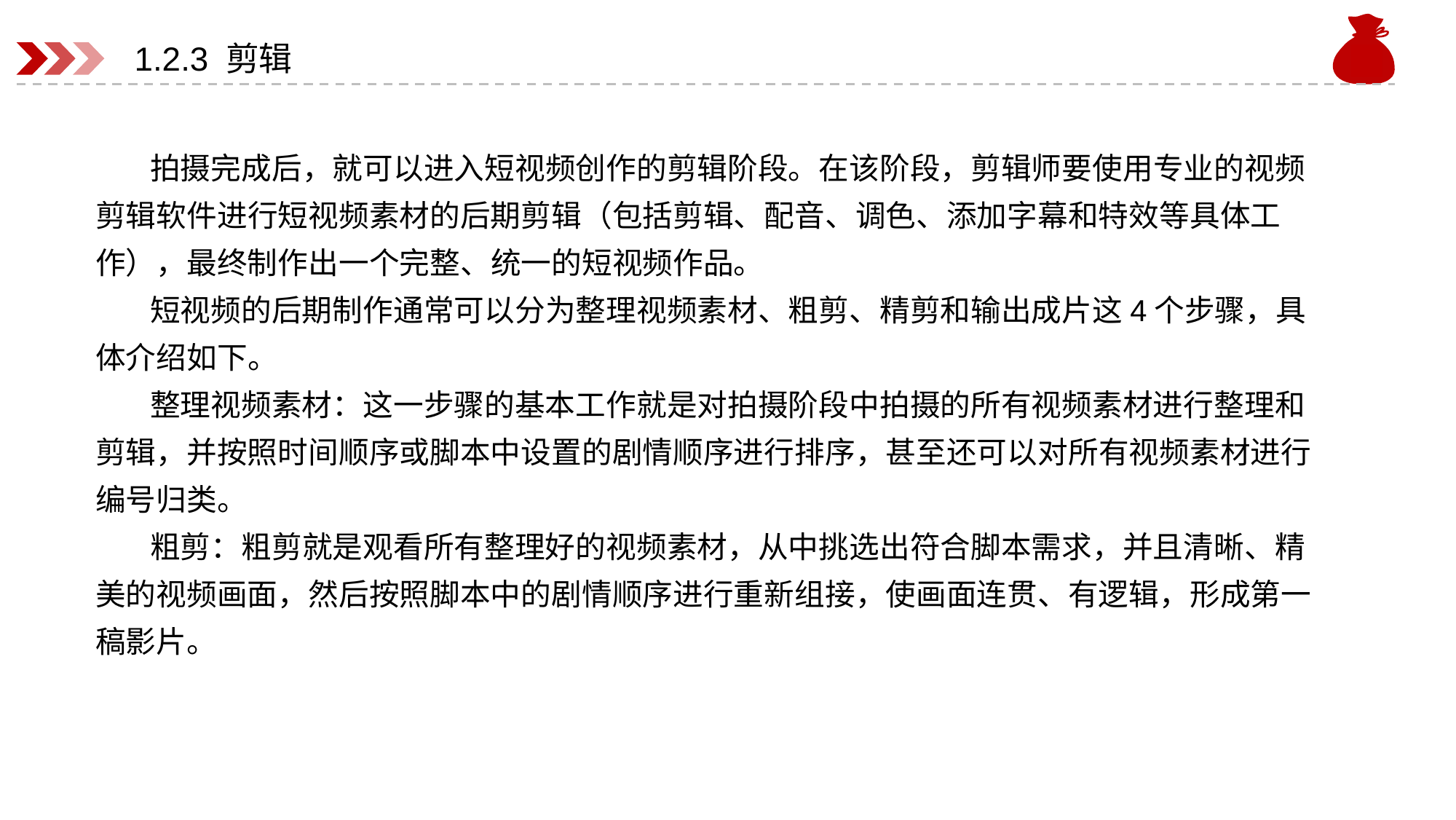

# 1.2.3 剪辑
22
拍摄完成后，就可以进入短视频创作的剪辑阶段。在该阶段，剪辑师要使用专业的视频剪辑软件进行短视频素材的后期剪辑（包括剪辑、配音、调色、添加字幕和特效等具体工作），最终制作出一个完整、统一的短视频作品。
短视频的后期制作通常可以分为整理视频素材、粗剪、精剪和输出成片这4个步骤，具体介绍如下。
整理视频素材：这一步骤的基本工作就是对拍摄阶段中拍摄的所有视频素材进行整理和剪辑，并按照时间顺序或脚本中设置的剧情顺序进行排序，甚至还可以对所有视频素材进行编号归类。
粗剪：粗剪就是观看所有整理好的视频素材，从中挑选出符合脚本需求，并且清晰、精美的视频画面，然后按照脚本中的剧情顺序进行重新组接，使画面连贯、有逻辑，形成第一稿影片。